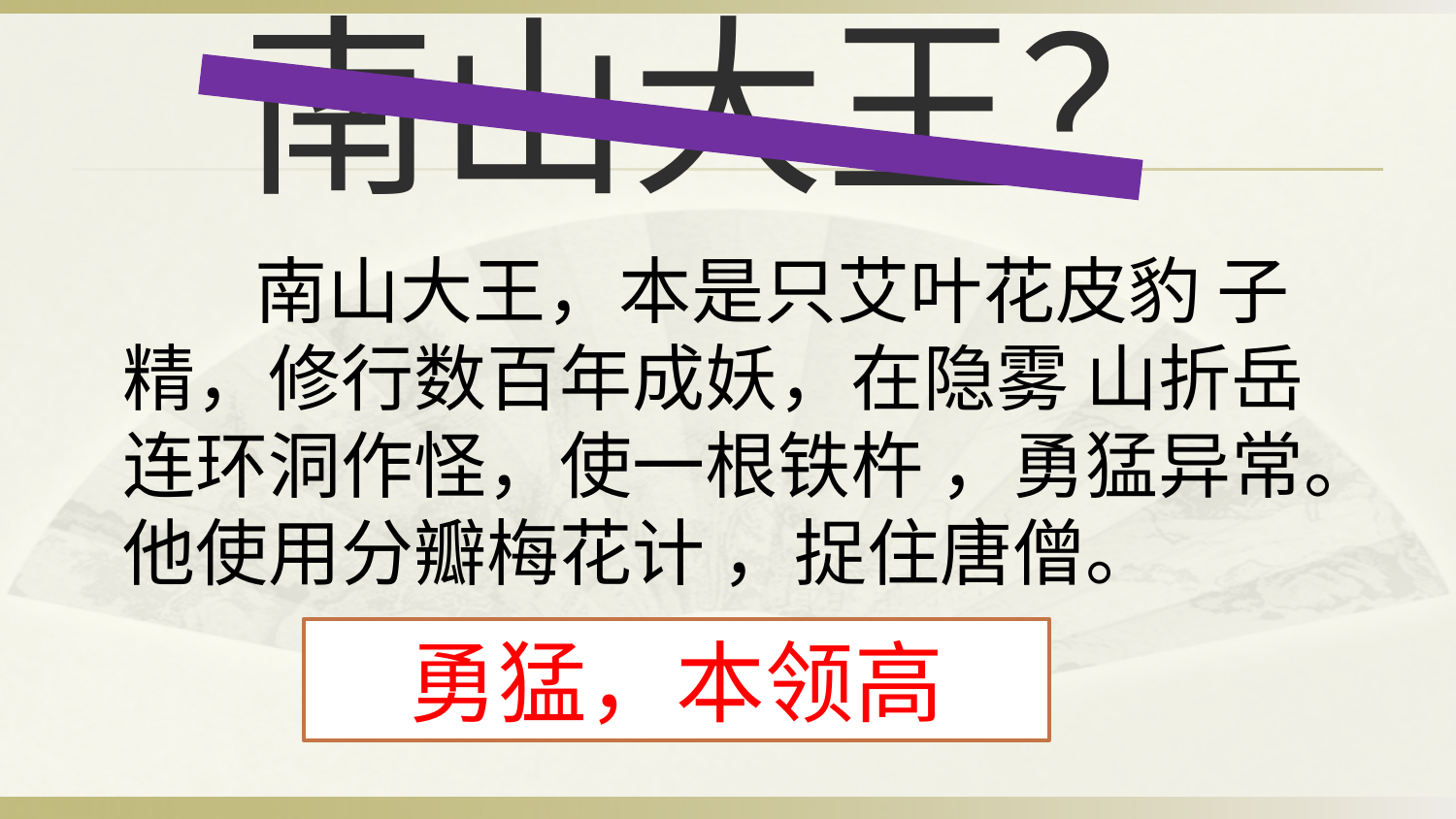

# 南山大王？
       南山大王，本是只艾叶花皮豹 子精，修行数百年成妖，在隐雾 山折岳连环洞作怪，使一根铁杵 ，勇猛异常。他使用分瓣梅花计 ，捉住唐僧。
勇猛，本领高